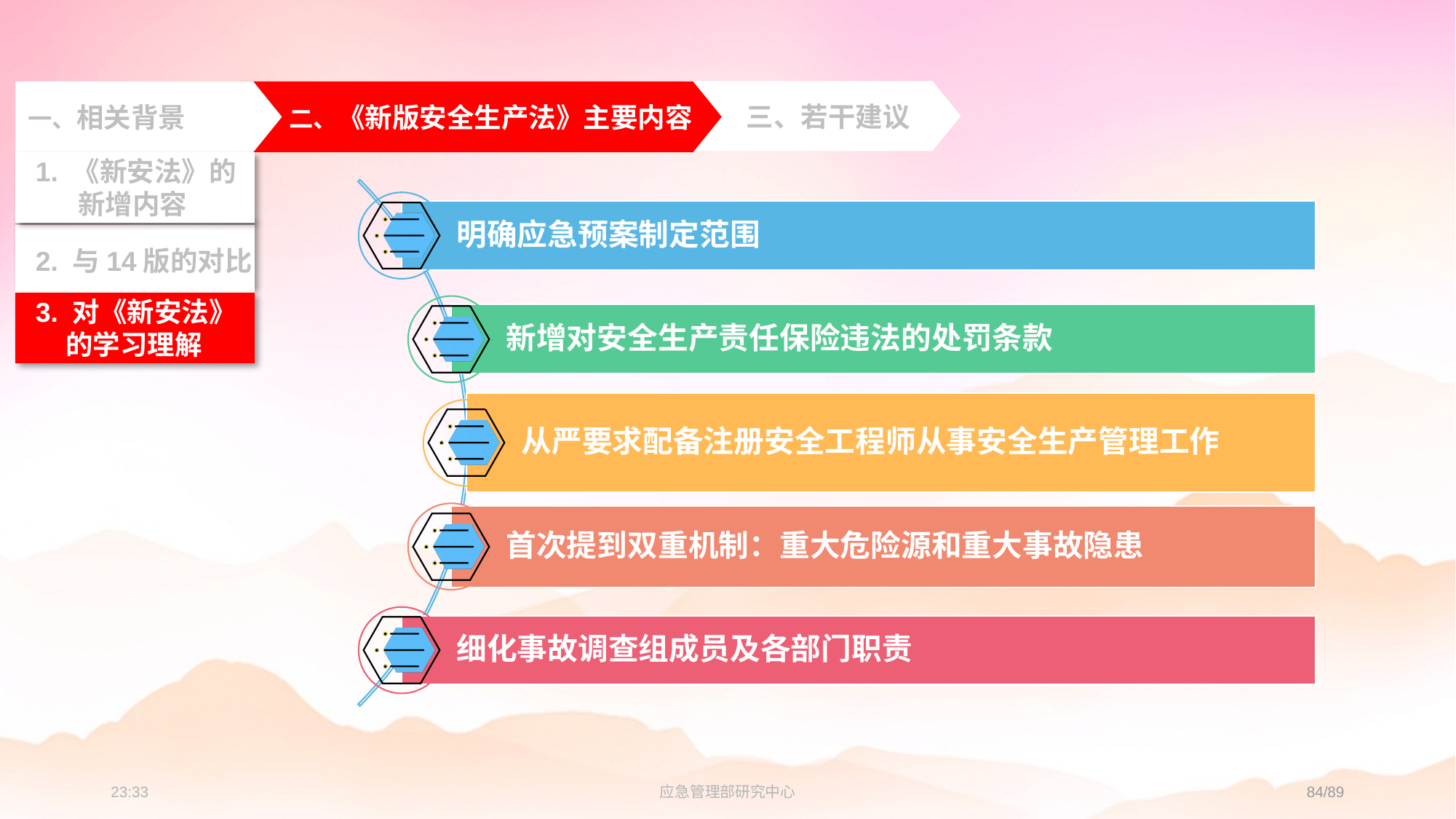

三、若干建议
一、相关背景
     二、《新版安全生产法》主要内容
 2. 与14版的对比
 3. 对《新安法》
     的学习理解
 1. 《新安法》的
       新增内容
明确应急预案制定范围
新增对安全生产责任保险违法的处罚条款
从严要求配备注册安全工程师从事安全生产管理工作
首次提到双重机制：重大危险源和重大事故隐患
细化事故调查组成员及各部门职责
23:33
应急管理部研究中心
84/89